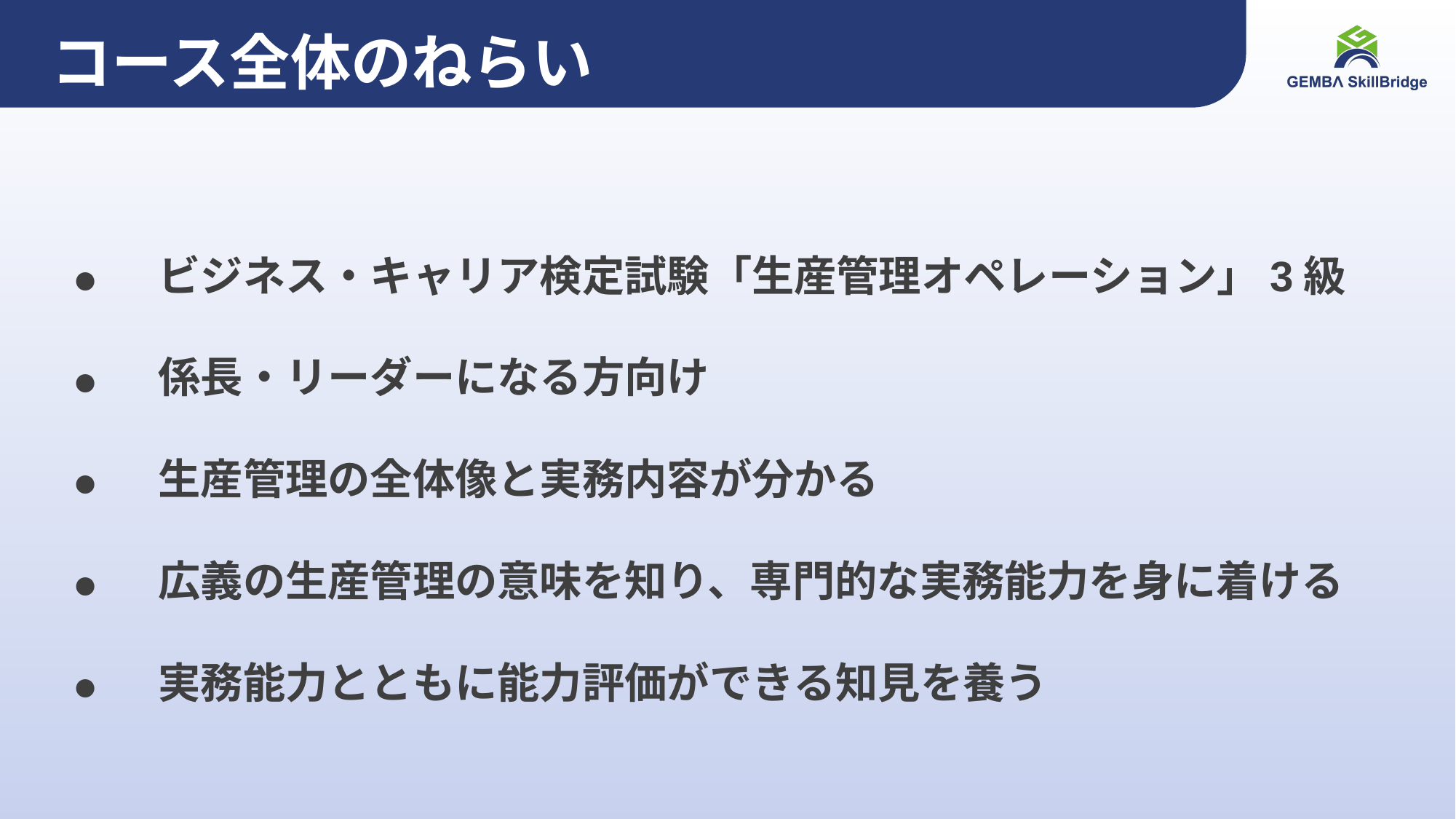

# コース全体のねらい
ビジネス・キャリア検定試験「生産管理オペレーション」3級
係長・リーダーになる方向け
生産管理の全体像と実務内容が分かる
広義の生産管理の意味を知り、専門的な実務能力を身に着ける
実務能力とともに能力評価ができる知見を養う